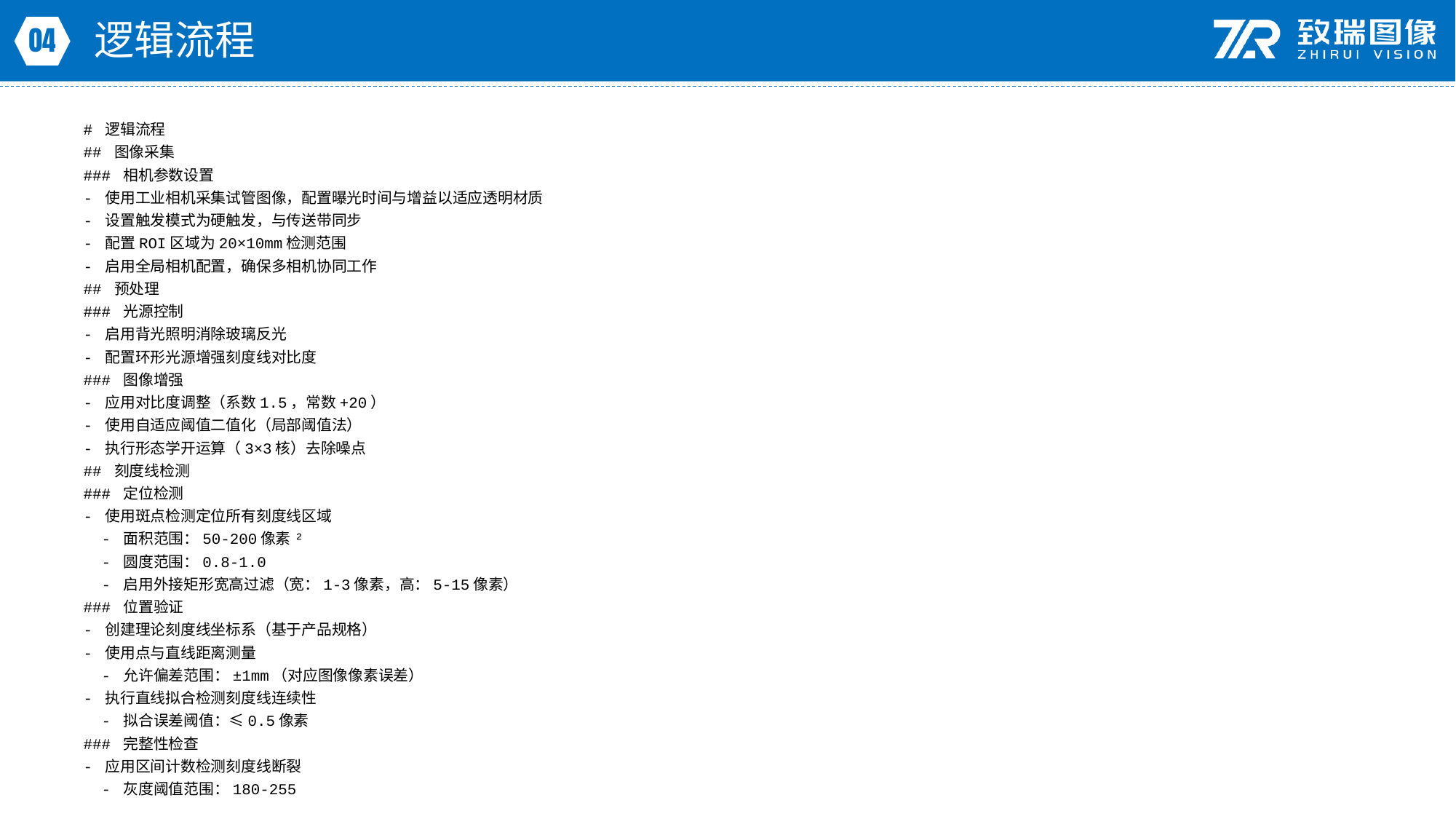

逻辑流程
04

# 逻辑流程
## 图像采集
### 相机参数设置
- 使用工业相机采集试管图像，配置曝光时间与增益以适应透明材质
- 设置触发模式为硬触发，与传送带同步
- 配置ROI区域为20×10mm检测范围
- 启用全局相机配置，确保多相机协同工作
## 预处理
### 光源控制
- 启用背光照明消除玻璃反光
- 配置环形光源增强刻度线对比度
### 图像增强
- 应用对比度调整（系数1.5，常数+20）
- 使用自适应阈值二值化（局部阈值法）
- 执行形态学开运算（3×3核）去除噪点
## 刻度线检测
### 定位检测
- 使用斑点检测定位所有刻度线区域
  - 面积范围：50-200像素²
  - 圆度范围：0.8-1.0
  - 启用外接矩形宽高过滤（宽：1-3像素，高：5-15像素）
### 位置验证
- 创建理论刻度线坐标系（基于产品规格）
- 使用点与直线距离测量
  - 允许偏差范围：±1mm（对应图像像素误差）
- 执行直线拟合检测刻度线连续性
  - 拟合误差阈值：≤0.5像素
### 完整性检查
- 应用区间计数检测刻度线断裂
  - 灰度阈值范围：180-255